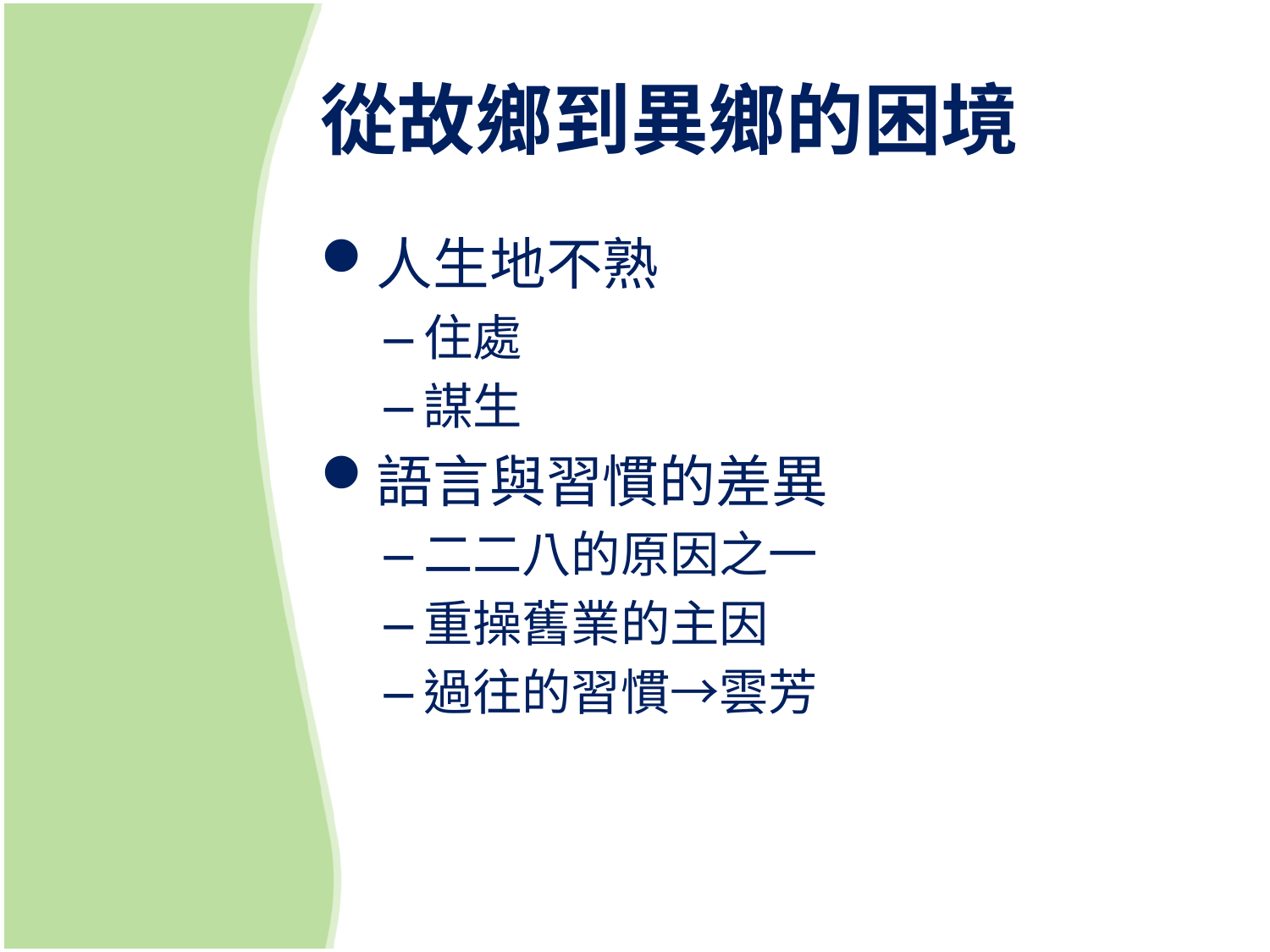

# 從故鄉到異鄉的困境
人生地不熟
住處
謀生
語言與習慣的差異
二二八的原因之一
重操舊業的主因
過往的習慣→雲芳